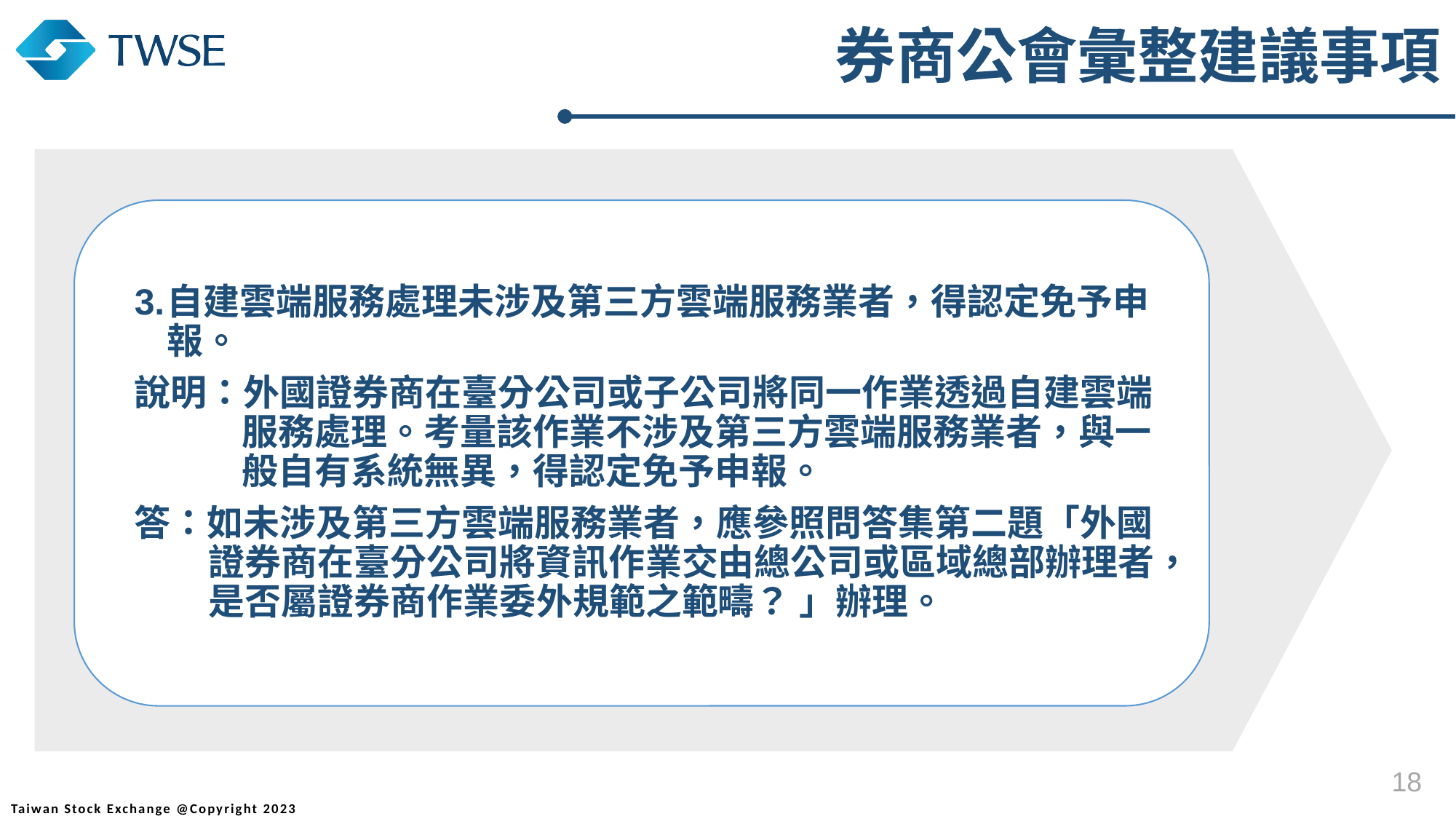

券商公會彙整建議事項

3.	自建雲端服務處理未涉及第三方雲端服務業者，得認定免予申報。
說明：外國證券商在臺分公司或子公司將同一作業透過自建雲端服務處理。考量該作業不涉及第三方雲端服務業者，與一般自有系統無異，得認定免予申報。
答：如未涉及第三方雲端服務業者，應參照問答集第二題「外國證券商在臺分公司將資訊作業交由總公司或區域總部辦理者，是否屬證券商作業委外規範之範疇？ 」辦理。
18